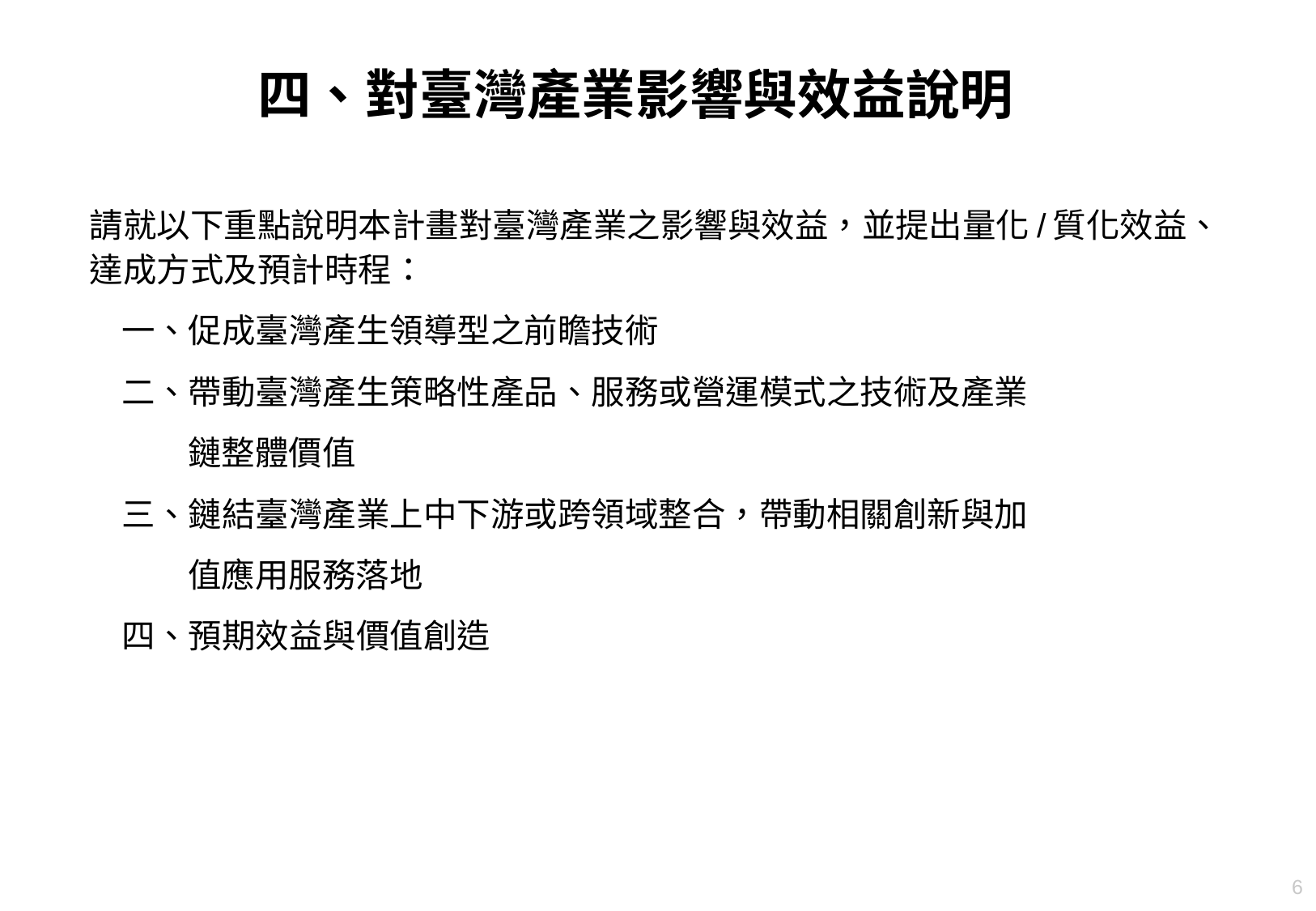

# 四、對臺灣產業影響與效益說明
請就以下重點說明本計畫對臺灣產業之影響與效益，並提出量化/質化效益、達成方式及預計時程：
一、促成臺灣產生領導型之前瞻技術
二、帶動臺灣產生策略性產品、服務或營運模式之技術及產業
        鏈整體價值
三、鏈結臺灣產業上中下游或跨領域整合，帶動相關創新與加
        值應用服務落地
四、預期效益與價值創造

6